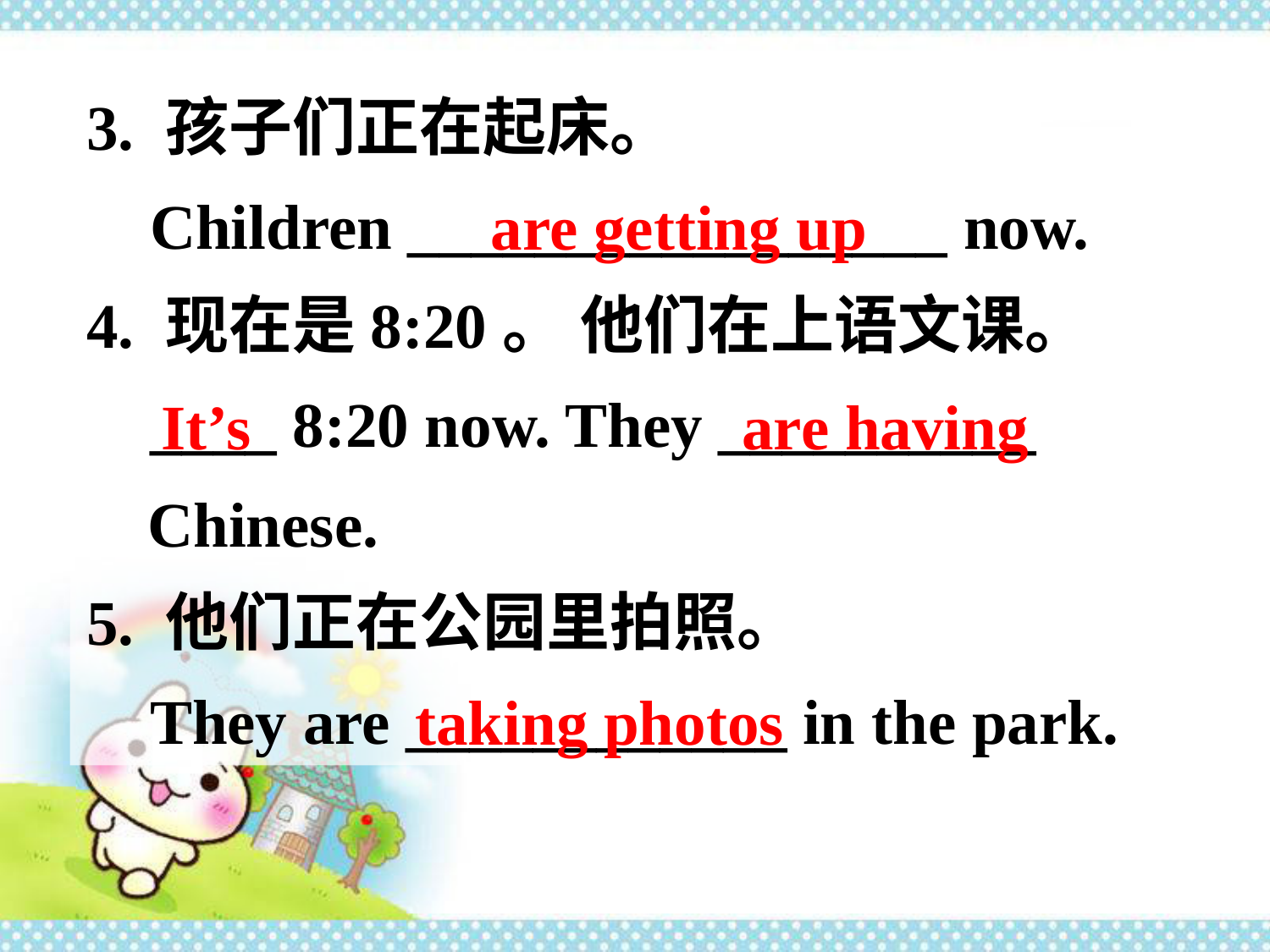

3. 孩子们正在起床。
    Children _________________ now.
4. 现在是8:20。 他们在上语文课。
    ____ 8:20 now. They __________ Chinese.
5. 他们正在公园里拍照。
    They are ____________ in the park.
are getting up
It’s                               are having
taking photos